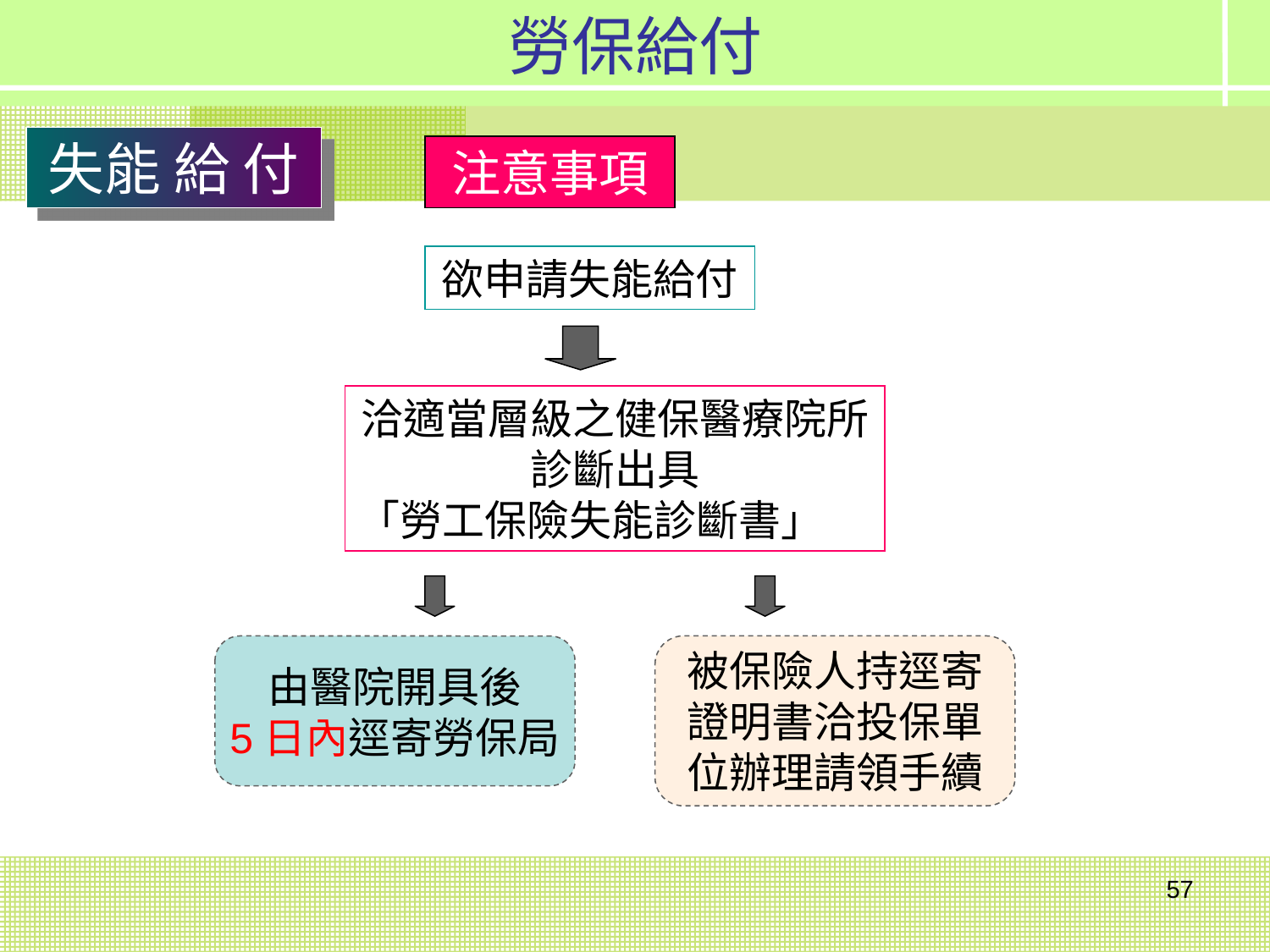

勞保給付

失能 給 付
注意事項
欲申請失能給付

洽適當層級之健保醫療院所診斷出具
「勞工保險失能診斷書」

由醫院開具後
5日內逕寄勞保局
被保險人持逕寄證明書洽投保單位辦理請領手續
57